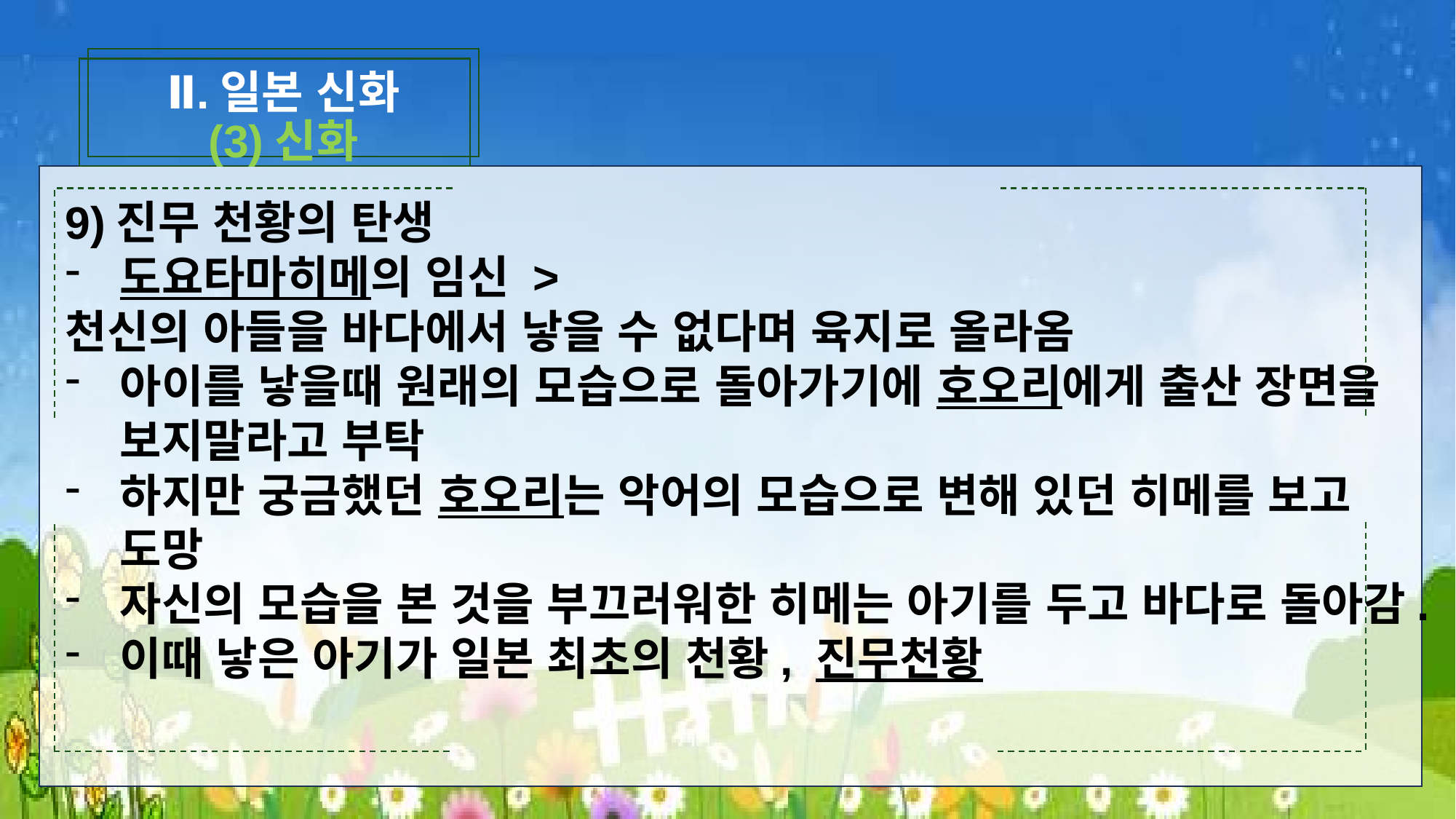

Ⅱ.일본 신화
(3)신화

9)진무 천황의 탄생
도요타마히메의 임신 >
천신의 아들을 바다에서 낳을 수 없다며 육지로 올라옴
아이를 낳을때 원래의 모습으로 돌아가기에 호오리에게 출산 장면을 보지말라고 부탁
하지만 궁금했던 호오리는 악어의 모습으로 변해 있던 히메를 보고 도망
자신의 모습을 본 것을 부끄러워한 히메는 아기를 두고 바다로 돌아감.
이때 낳은 아기가 일본 최초의 천황, 진무천황